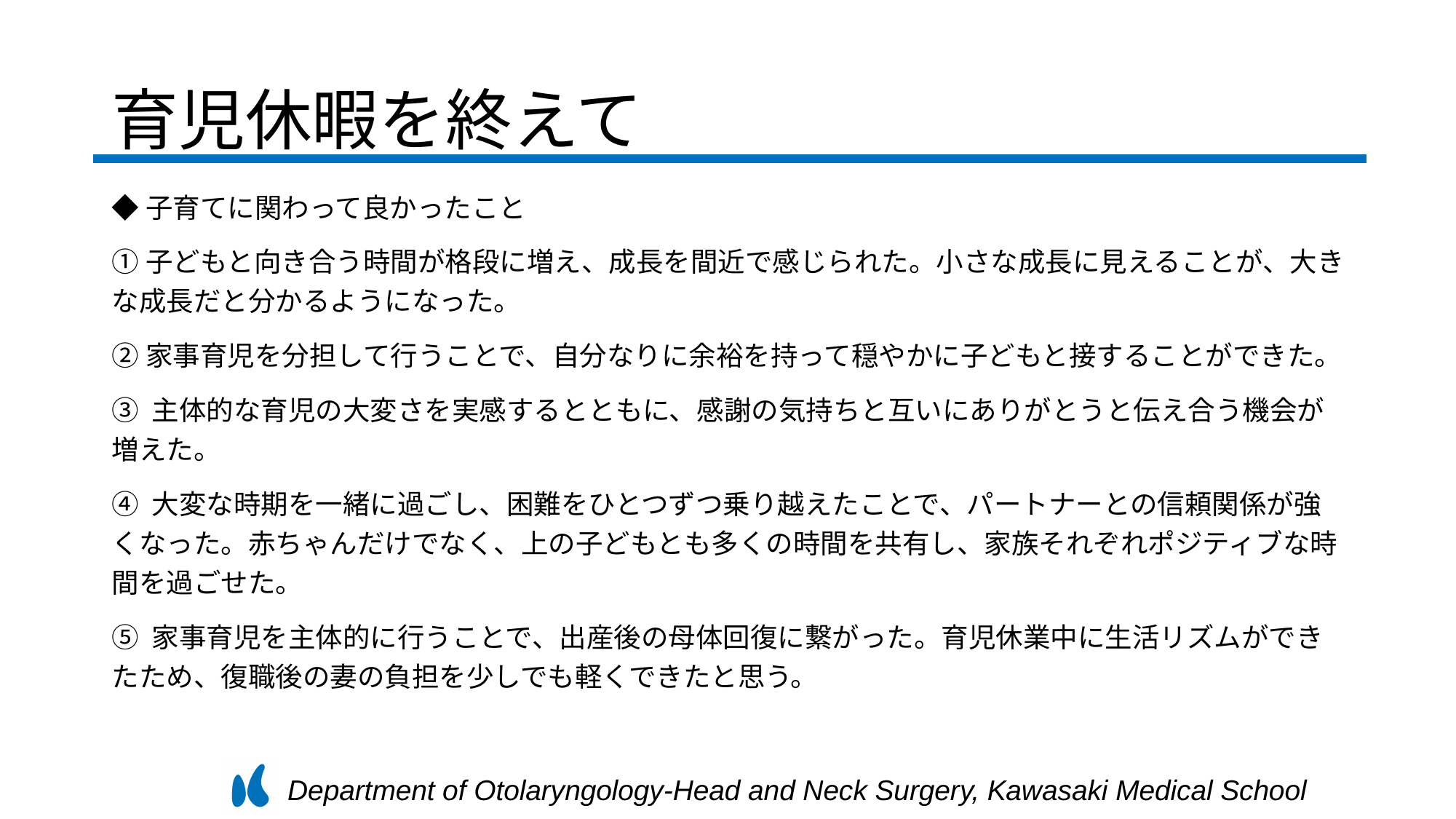

# 育児休暇を終えて
◆子育てに関わって良かったこと
①子どもと向き合う時間が格段に増え、成長を間近で感じられた。小さな成長に見えることが、大きな成長だと分かるようになった。
②家事育児を分担して行うことで、自分なりに余裕を持って穏やかに子どもと接することができた。
③ 主体的な育児の大変さを実感するとともに、感謝の気持ちと互いにありがとうと伝え合う機会が増えた。
④ 大変な時期を一緒に過ごし、困難をひとつずつ乗り越えたことで、パートナーとの信頼関係が強くなった。赤ちゃんだけでなく、上の子どもとも多くの時間を共有し、家族それぞれポジティブな時間を過ごせた。
⑤ 家事育児を主体的に行うことで、出産後の母体回復に繋がった。育児休業中に生活リズムができたため、復職後の妻の負担を少しでも軽くできたと思う。